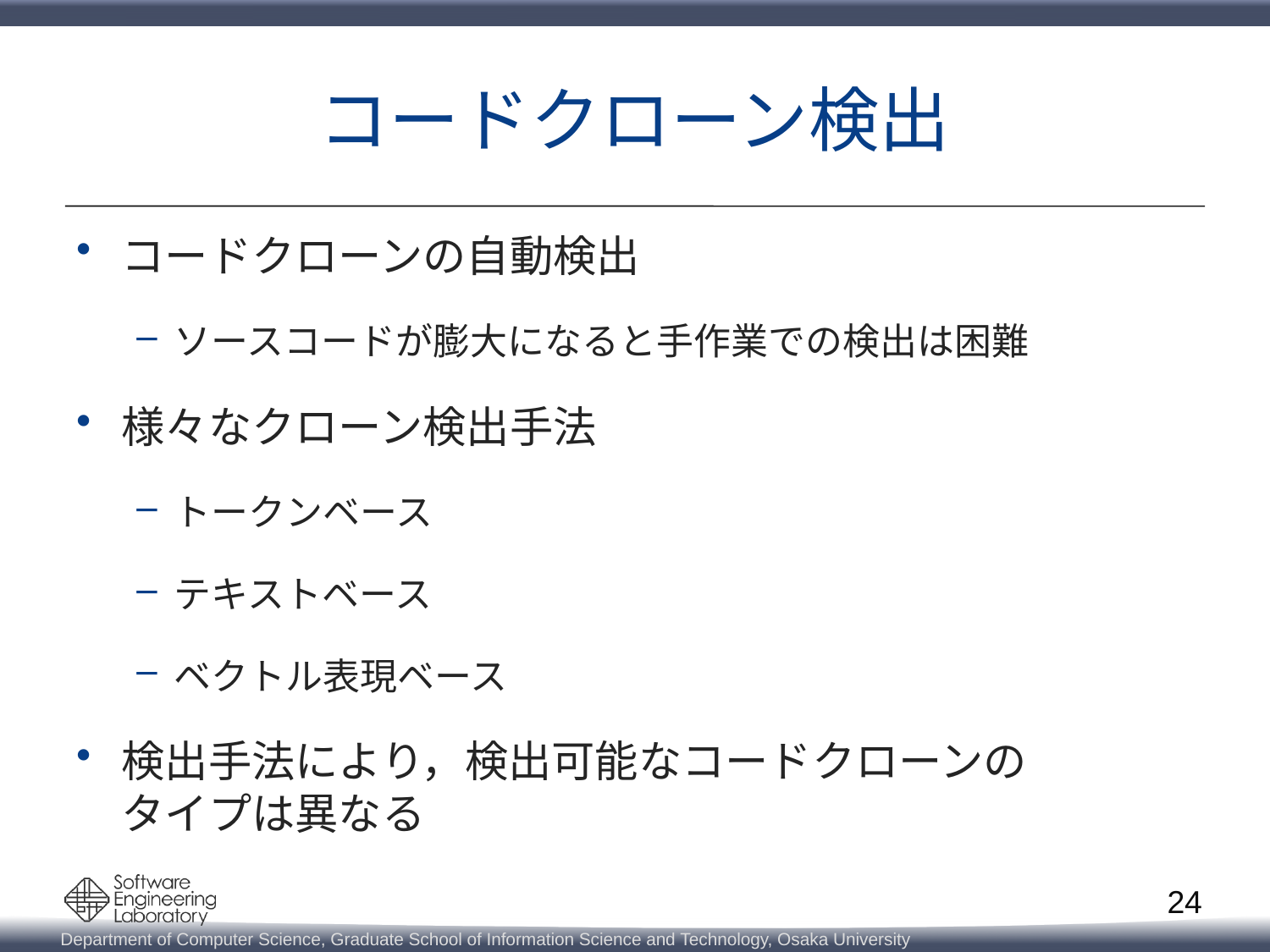

# コードクローン検出
コードクローンの自動検出
ソースコードが膨大になると手作業での検出は困難
様々なクローン検出手法
トークンベース
テキストベース
ベクトル表現ベース
検出手法により，検出可能なコードクローンの
タイプは異なる

24